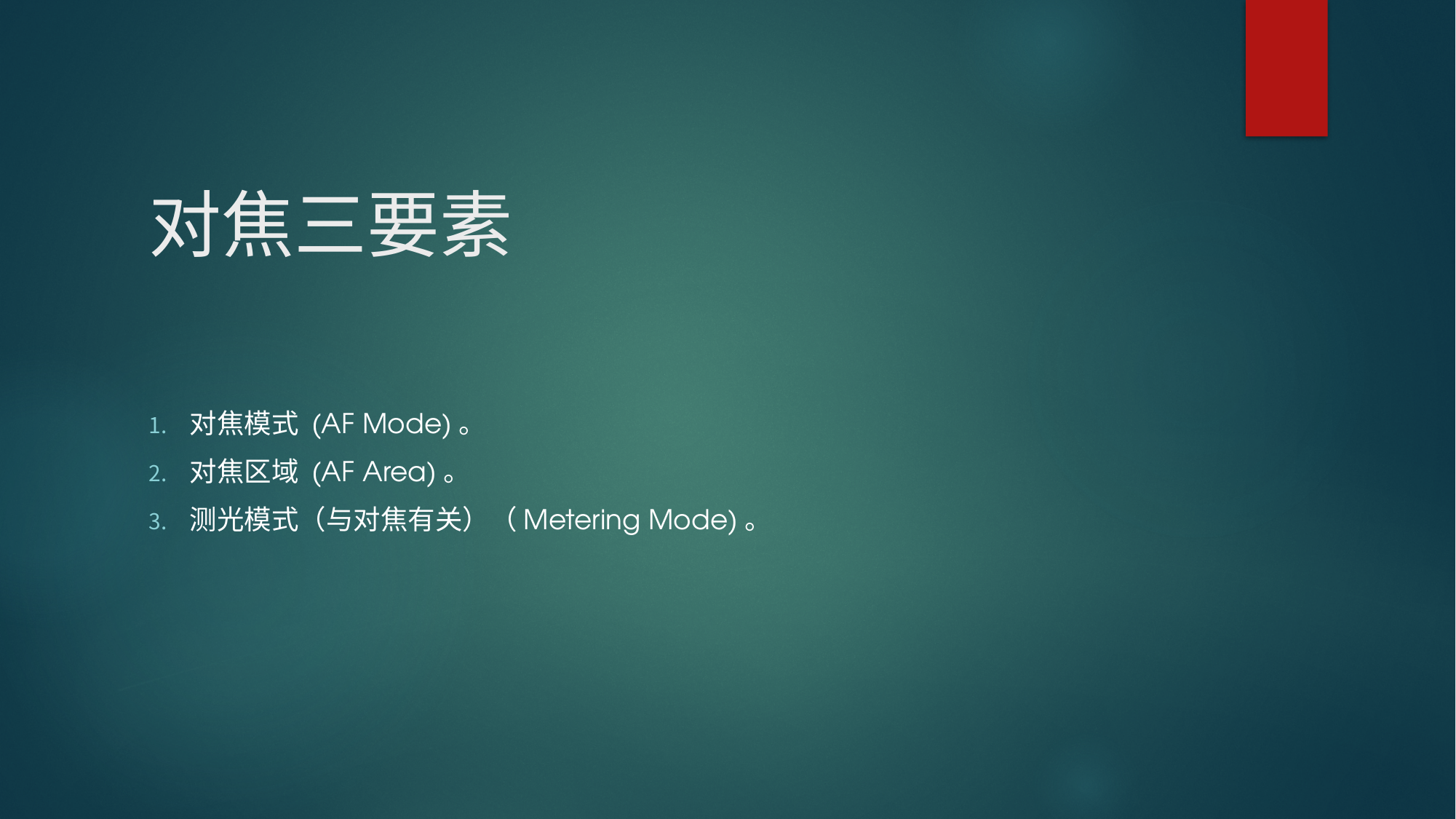

# 对焦三要素
对焦模式 (AF Mode)。
对焦区域 (AF Area)。
测光模式（与对焦有关）（Metering Mode)。